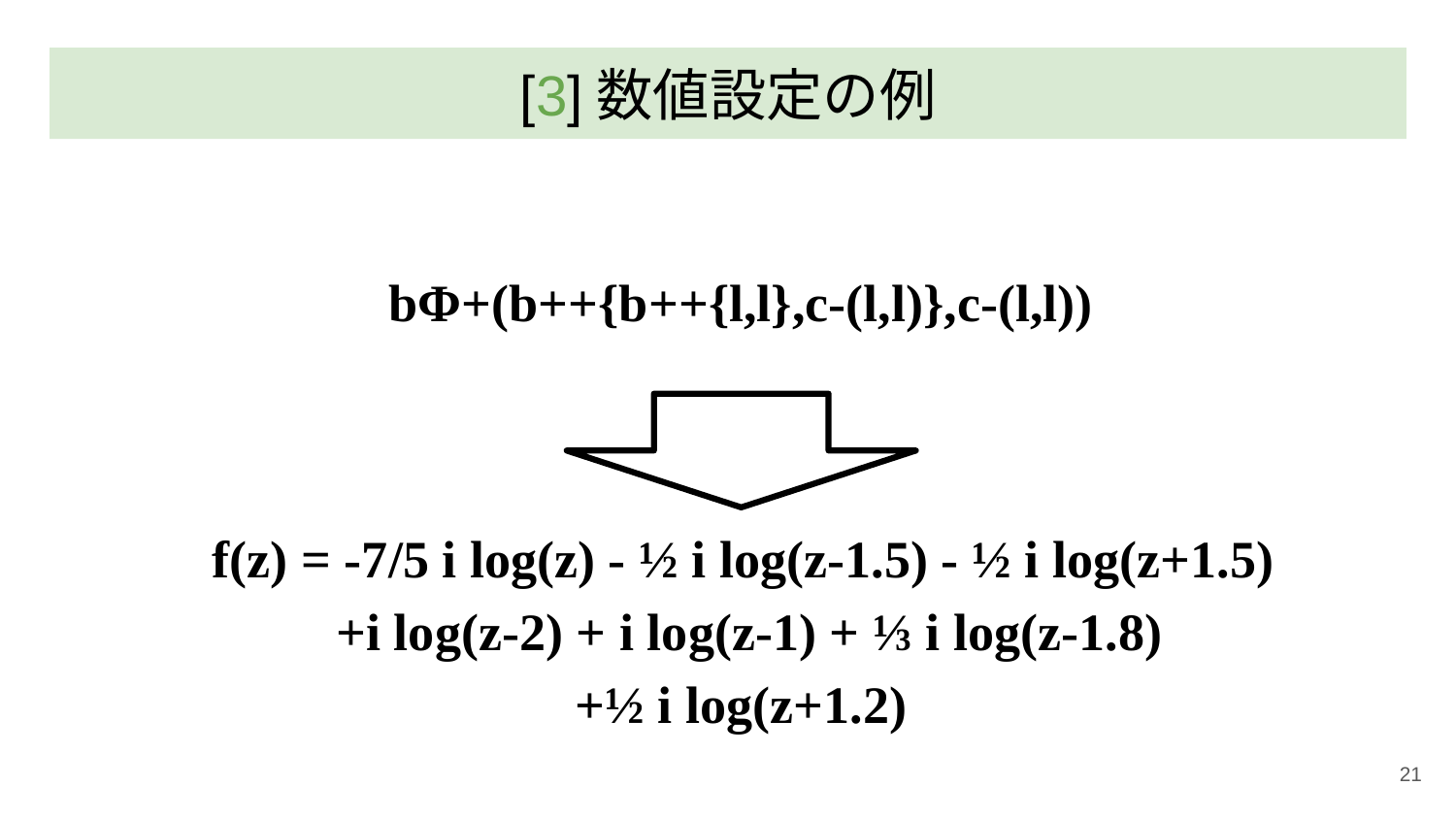

# [3]数値設定の例
bΦ+(b++{b++{l,l},c-(l,l)},c-(l,l))

　　f(z) = -7/5 i log(z) - ½ i log(z-1.5) - ½ i log(z+1.5)
　　　　+i log(z-2) + i log(z-1) + ⅓ i log(z-1.8)
+½ i log(z+1.2)

21